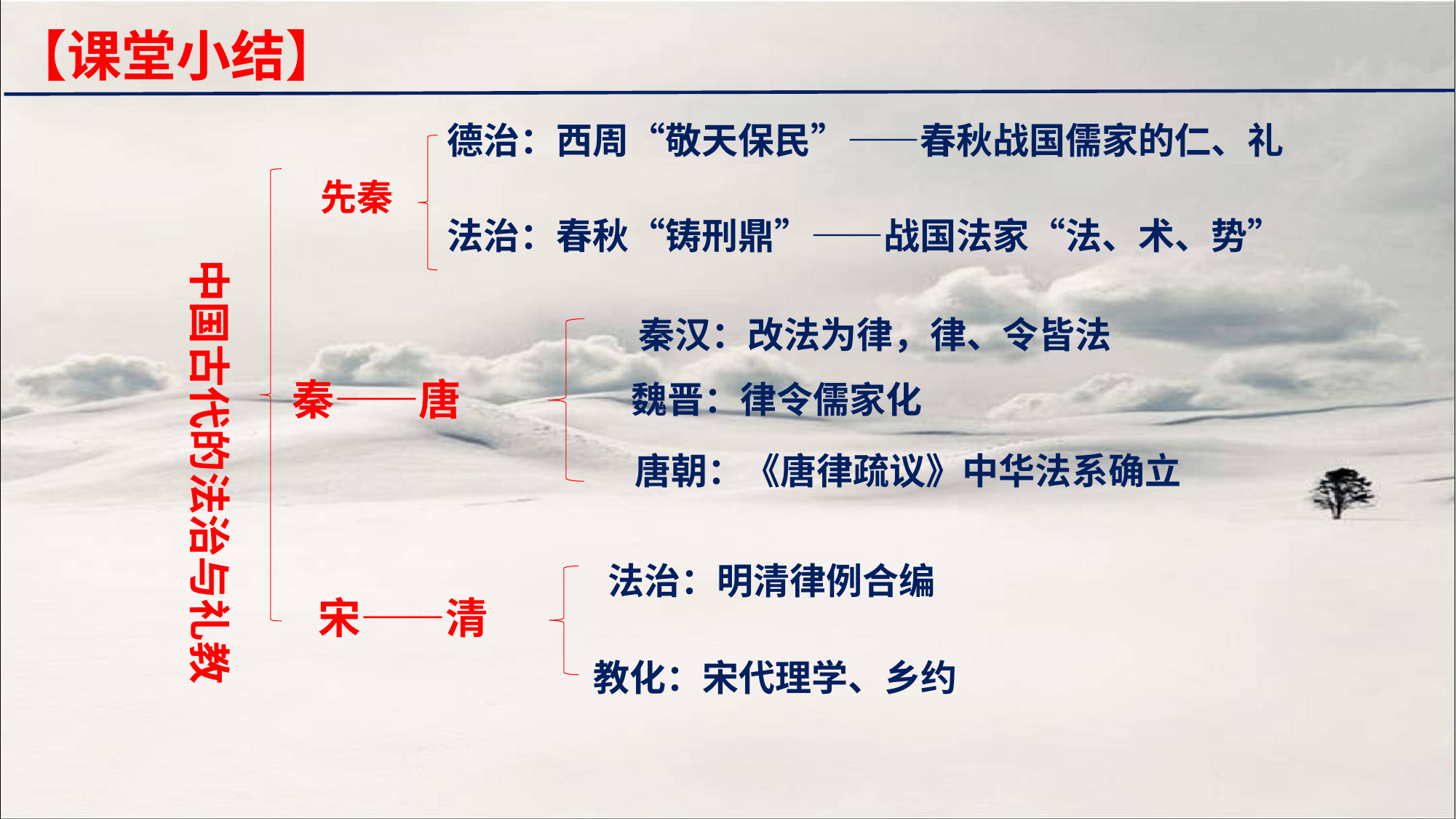

【课堂小结】
德治：西周“敬天保民”——春秋战国儒家的仁、礼

中国古代的法治与礼教

先秦
法治：春秋“铸刑鼎”——战国法家“法、术、势”
秦汉：改法为律，律、令皆法

秦——唐
魏晋：律令儒家化
唐朝：《唐律疏议》中华法系确立
法治：明清律例合编

宋——清
教化：宋代理学、乡约